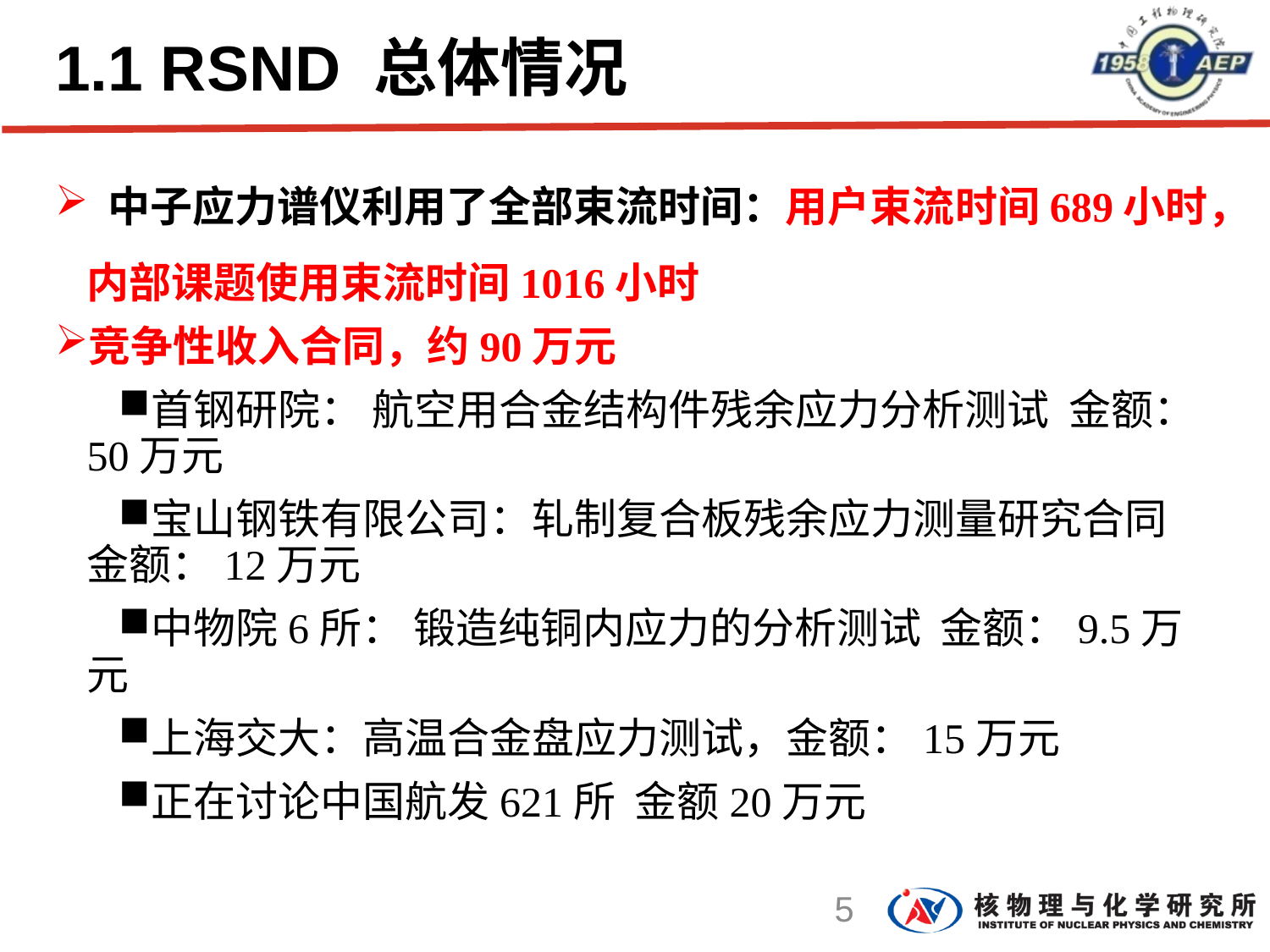

# 1.1 RSND 总体情况
 中子应力谱仪利用了全部束流时间：用户束流时间689小时，内部课题使用束流时间1016小时
竞争性收入合同，约90万元
首钢研院： 航空用合金结构件残余应力分析测试  金额：50万元
宝山钢铁有限公司：轧制复合板残余应力测量研究合同  金额：12万元
中物院6所： 锻造纯铜内应力的分析测试  金额：9.5万元
上海交大：高温合金盘应力测试，金额：15万元
正在讨论中国航发621所  金额20万元
5